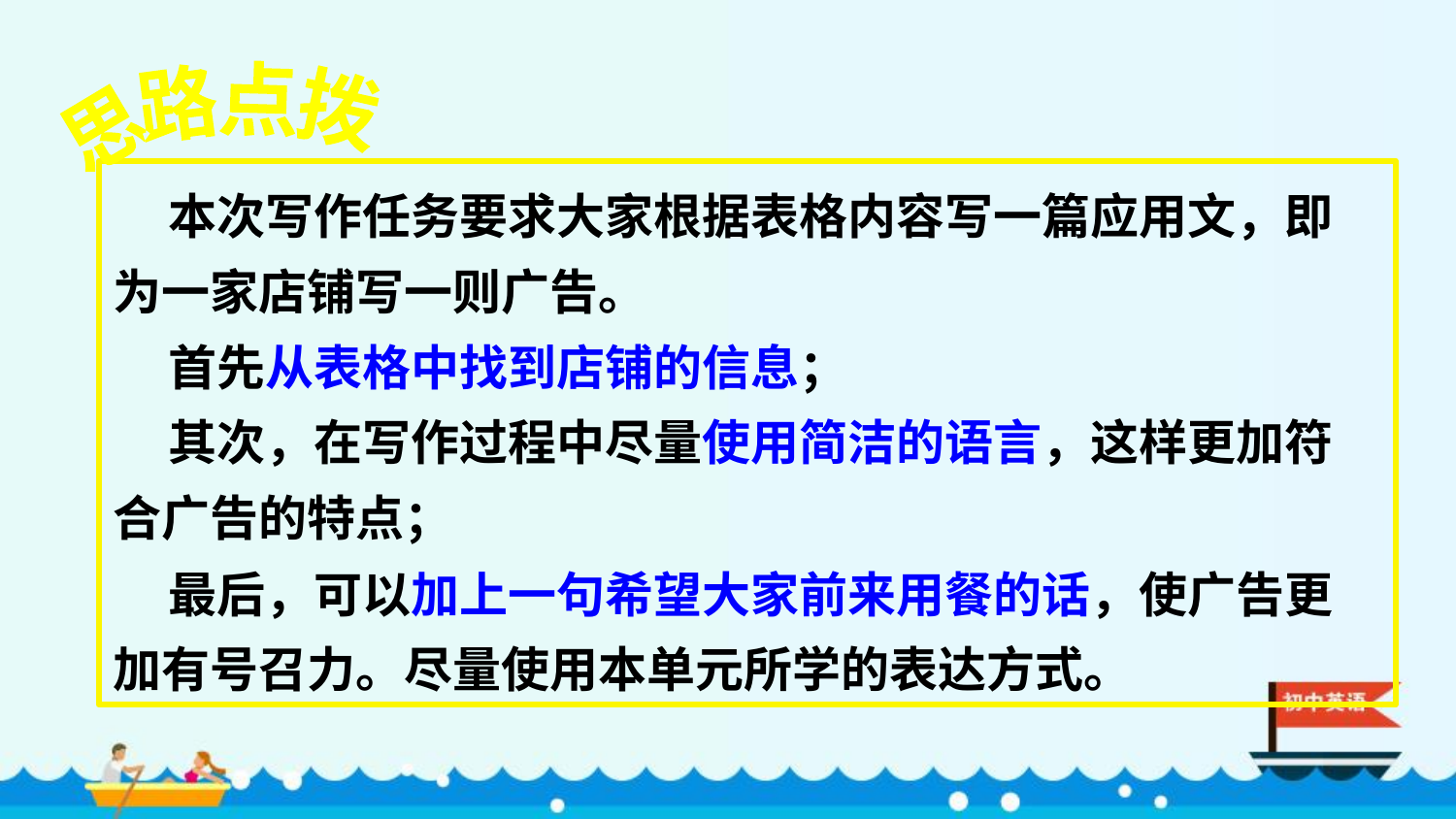

思路点拨
    本次写作任务要求大家根据表格内容写一篇应用文，即为一家店铺写一则广告。
    首先从表格中找到店铺的信息；
    其次，在写作过程中尽量使用简洁的语言，这样更加符合广告的特点；
    最后，可以加上一句希望大家前来用餐的话，使广告更加有号召力。尽量使用本单元所学的表达方式。